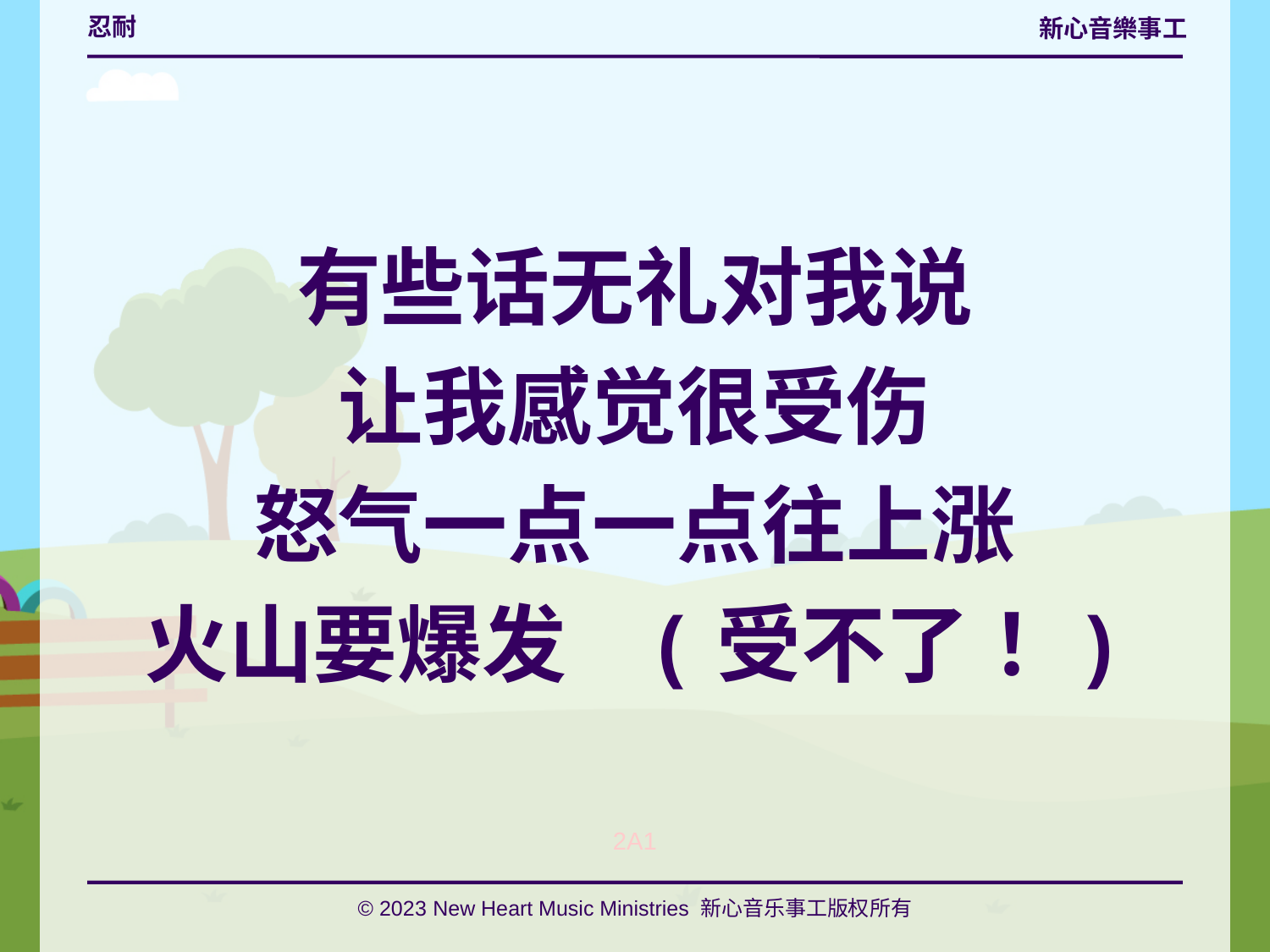

# 忍耐
有些话无礼对我说
让我感觉很受伤
怒气一点一点往上涨
火山要爆发   (受不了！)
2A1
© 2023 New Heart Music Ministries 新心音乐事工版权所有